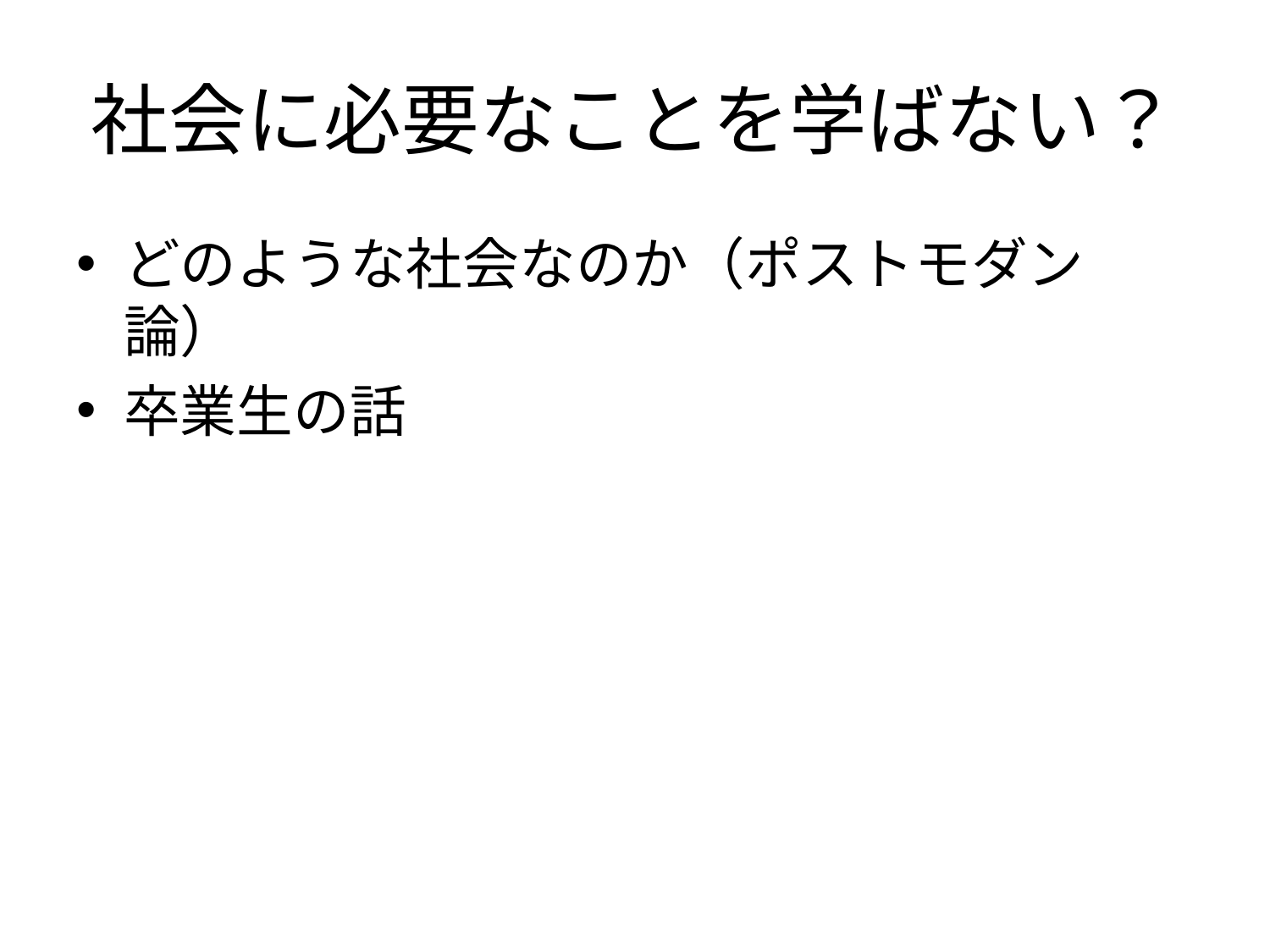

# 社会に必要なことを学ばない？
どのような社会なのか（ポストモダン論）
卒業生の話